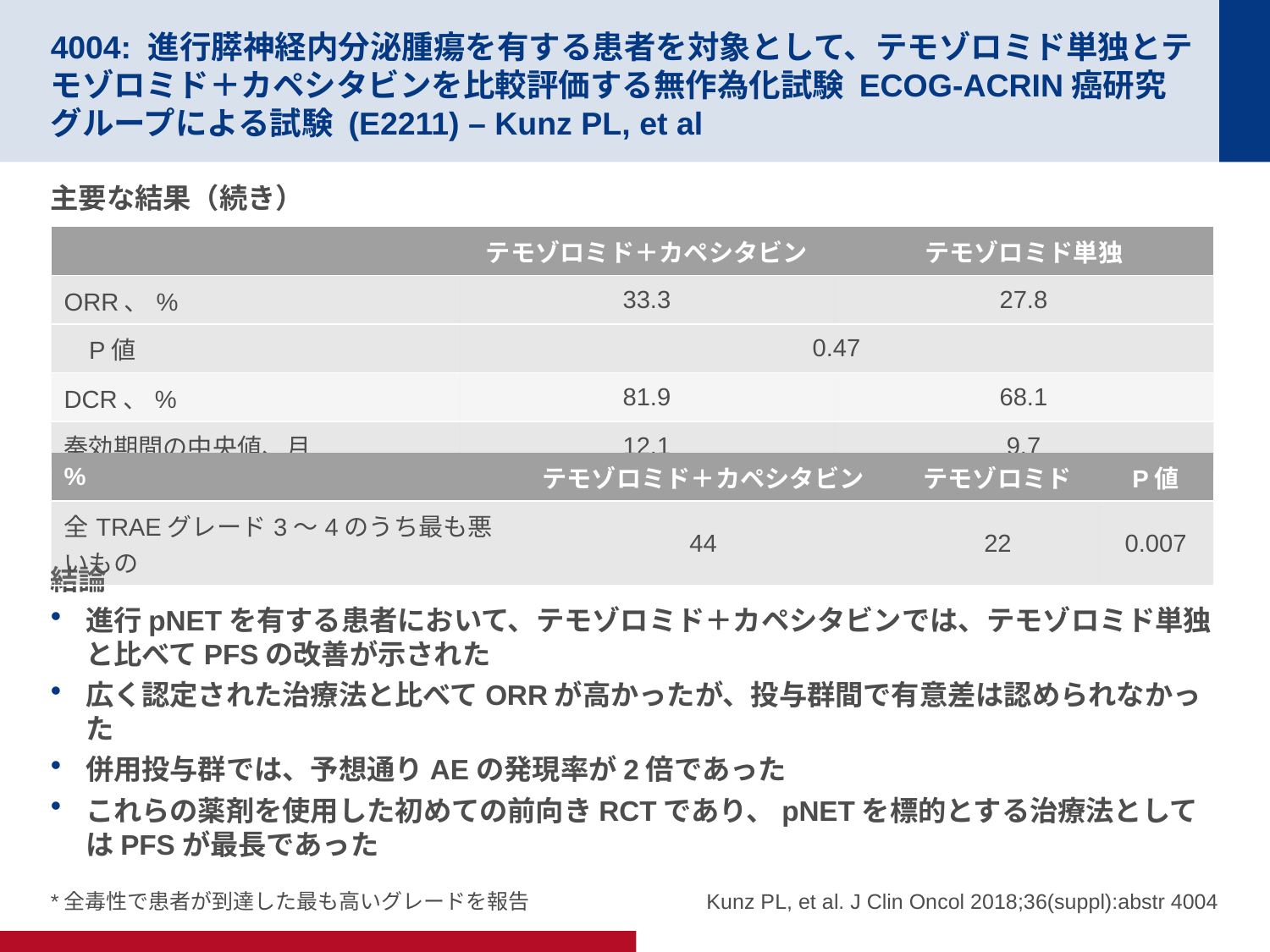

# 4004: 進行膵神経内分泌腫瘍を有する患者を対象として、テモゾロミド単独とテモゾロミド＋カペシタビンを比較評価する無作為化試験 ECOG-ACRIN癌研究グループによる試験 (E2211) – Kunz PL, et al
主要な結果（続き）

結論
進行pNETを有する患者において、テモゾロミド＋カペシタビンでは、テモゾロミド単独と比べてPFSの改善が示された
広く認定された治療法と比べてORRが高かったが、投与群間で有意差は認められなかった
併用投与群では、予想通りAEの発現率が2倍であった
これらの薬剤を使用した初めての前向きRCTであり、pNETを標的とする治療法としてはPFSが最長であった
|  | テモゾロミド＋カペシタビン | テモゾロミド単独 |
| --- | --- | --- |
| ORR、% | 33.3 | 27.8 |
| P値 | 0.47 |  |
| DCR、% | 81.9 | 68.1 |
| 奏効期間の中央値、月 | 12.1 | 9.7 |
| % | テモゾロミド＋カペシタビン | テモゾロミド | P値 |
| --- | --- | --- | --- |
| 全TRAEグレード3～4のうち最も悪いもの | 44 | 22 | 0.007 |
*全毒性で患者が到達した最も高いグレードを報告
Kunz PL, et al. J Clin Oncol 2018;36(suppl):abstr 4004